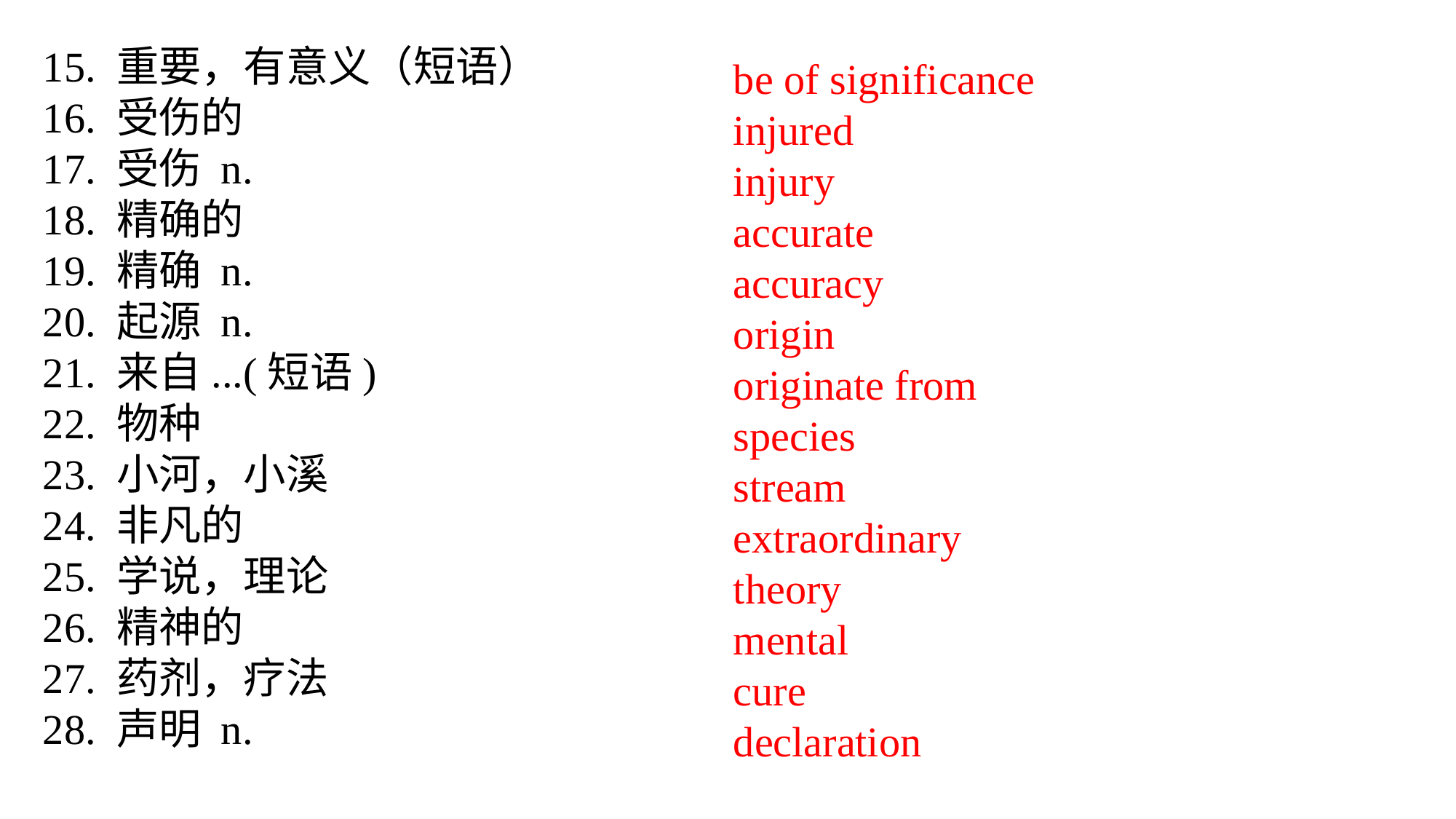

15. 重要，有意义（短语）
16. 受伤的
17. 受伤 n.
18. 精确的
19. 精确 n.
20. 起源 n.
21. 来自...(短语)
22. 物种
23. 小河，小溪
24. 非凡的
25. 学说，理论
26. 精神的
27. 药剂，疗法
28. 声明 n.
be of significance
injured
injury
accurate
accuracy
origin
originate from
species
stream
extraordinary
theory
mental
cure
declaration